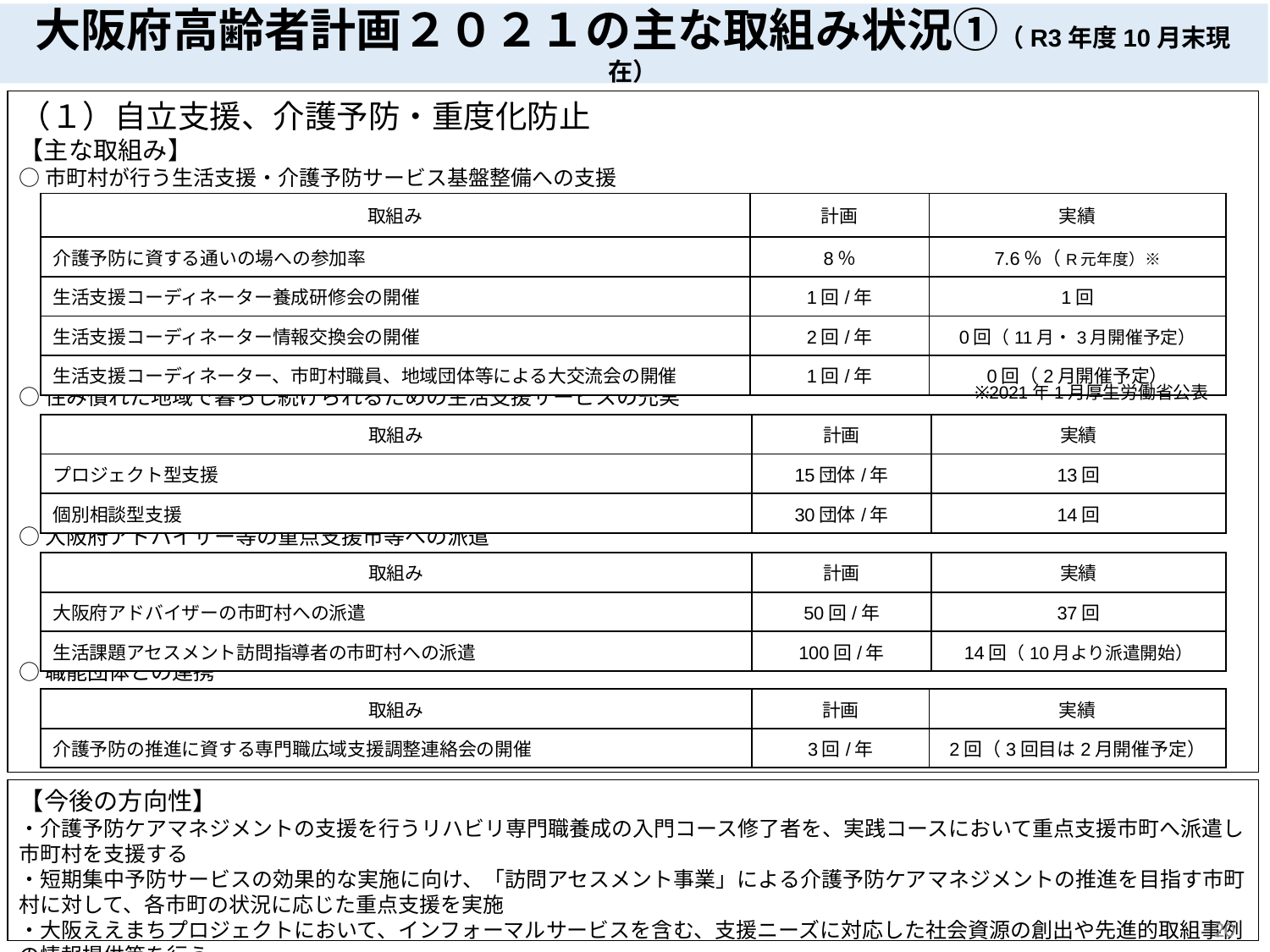

大阪府高齢者計画２０２１の主な取組み状況①（R3年度10月末現在）
（１）自立支援、介護予防・重度化防止
【主な取組み】
○市町村が行う生活支援・介護予防サービス基盤整備への支援

○住み慣れた地域で暮らし続けられるための生活支援サービスの充実

○大阪府アドバイザー等の重点支援市等への派遣

○職能団体との連携

| 取組み | 計画 | 実績 |
| --- | --- | --- |
| 介護予防に資する通いの場への参加率 | 8％ | 7.6％（R元年度）※ |
| 生活支援コーディネーター養成研修会の開催 | 1回/年 | 1回 |
| 生活支援コーディネーター情報交換会の開催 | 2回/年 | 0回（11月・3月開催予定） |
| 生活支援コーディネーター、市町村職員、地域団体等による大交流会の開催 | 1回/年 | 0回（2月開催予定） |
※2021年1月厚生労働省公表
| 取組み | 計画 | 実績 |
| --- | --- | --- |
| プロジェクト型支援 | 15団体/年 | 13回 |
| 個別相談型支援 | 30団体/年 | 14回 |
| 取組み | 計画 | 実績 |
| --- | --- | --- |
| 大阪府アドバイザーの市町村への派遣 | 50回/年 | 37回 |
| 生活課題アセスメント訪問指導者の市町村への派遣 | 100回/年 | 14回（10月より派遣開始） |
| 取組み | 計画 | 実績 |
| --- | --- | --- |
| 介護予防の推進に資する専門職広域支援調整連絡会の開催 | 3回/年 | 2回（3回目は2月開催予定） |
【今後の方向性】
・介護予防ケアマネジメントの支援を行うリハビリ専門職養成の入門コース修了者を、実践コースにおいて重点支援市町へ派遣し市町村を支援する
・短期集中予防サービスの効果的な実施に向け、「訪問アセスメント事業」による介護予防ケアマネジメントの推進を目指す市町村に対して、各市町の状況に応じた重点支援を実施
・大阪ええまちプロジェクトにおいて、インフォーマルサービスを含む、支援ニーズに対応した社会資源の創出や先進的取組事例の情報提供等を行う
20